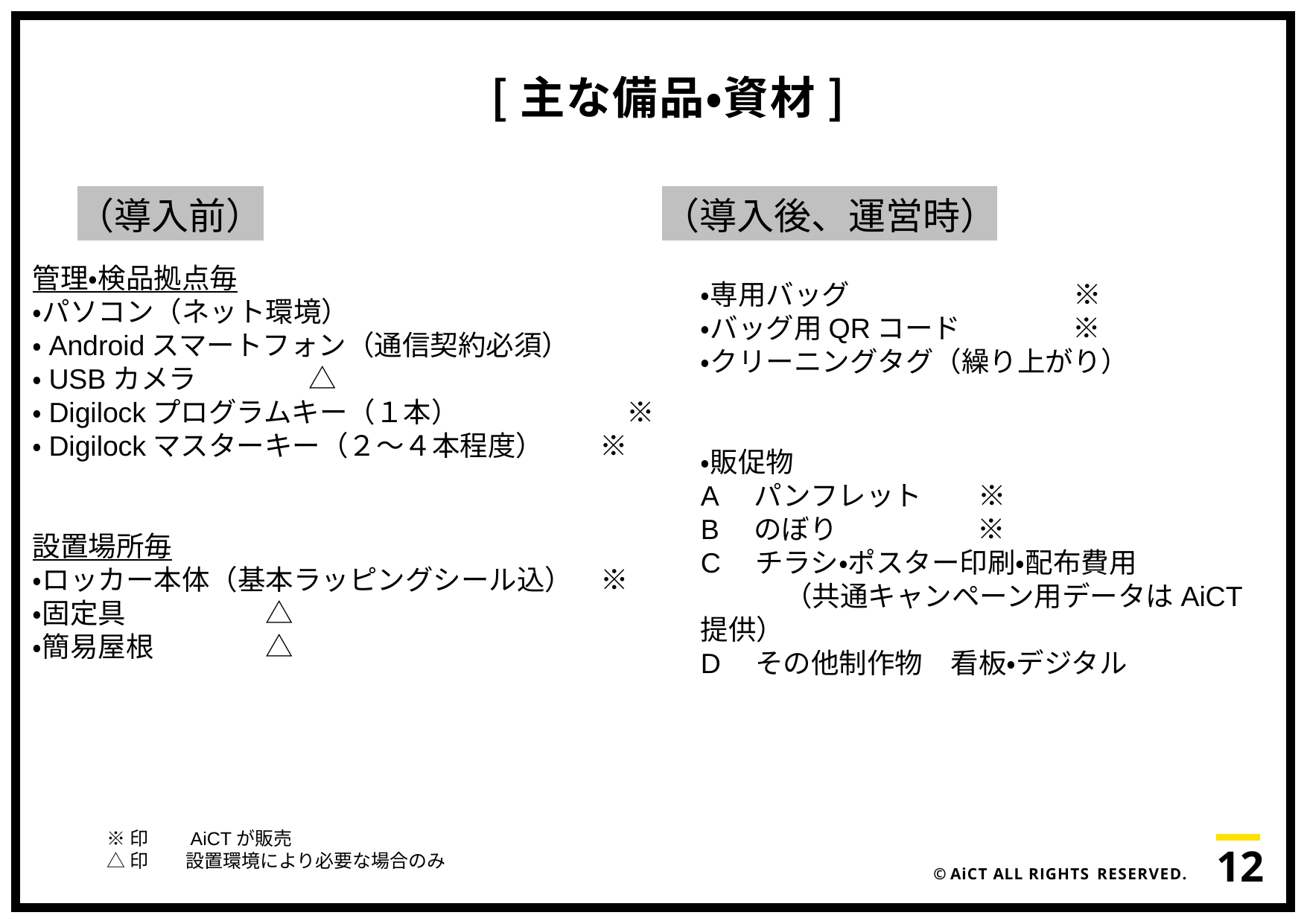

[主な備品・資材]
（導入前）
（導入後、運営時）
管理・検品拠点毎
・パソコン（ネット環境）
・Androidスマートフォン（通信契約必須）
・USBカメラ　　　　△
・Digilockプログラムキー（１本）　　　　　　※
・Digilockマスターキー（２〜４本程度）　　※

設置場所毎
・ロッカー本体（基本ラッピングシール込）　※
・固定具　　　　　△
・簡易屋根　　　　△
・専用バッグ　　　　　　　　※
・バッグ用QRコード　　　　※
・クリーニングタグ（繰り上がり）

・販促物
A　パンフレット　　※
B　のぼり　　　　　※
C　チラシ・ポスター印刷・配布費用
　　　（共通キャンペーン用データはAiCT提供）
D　その他制作物　看板・デジタル

※印　　AiCTが販売
△印　　設置環境により必要な場合のみ
12

© AiCT ALL RIGHTS RESERVED.